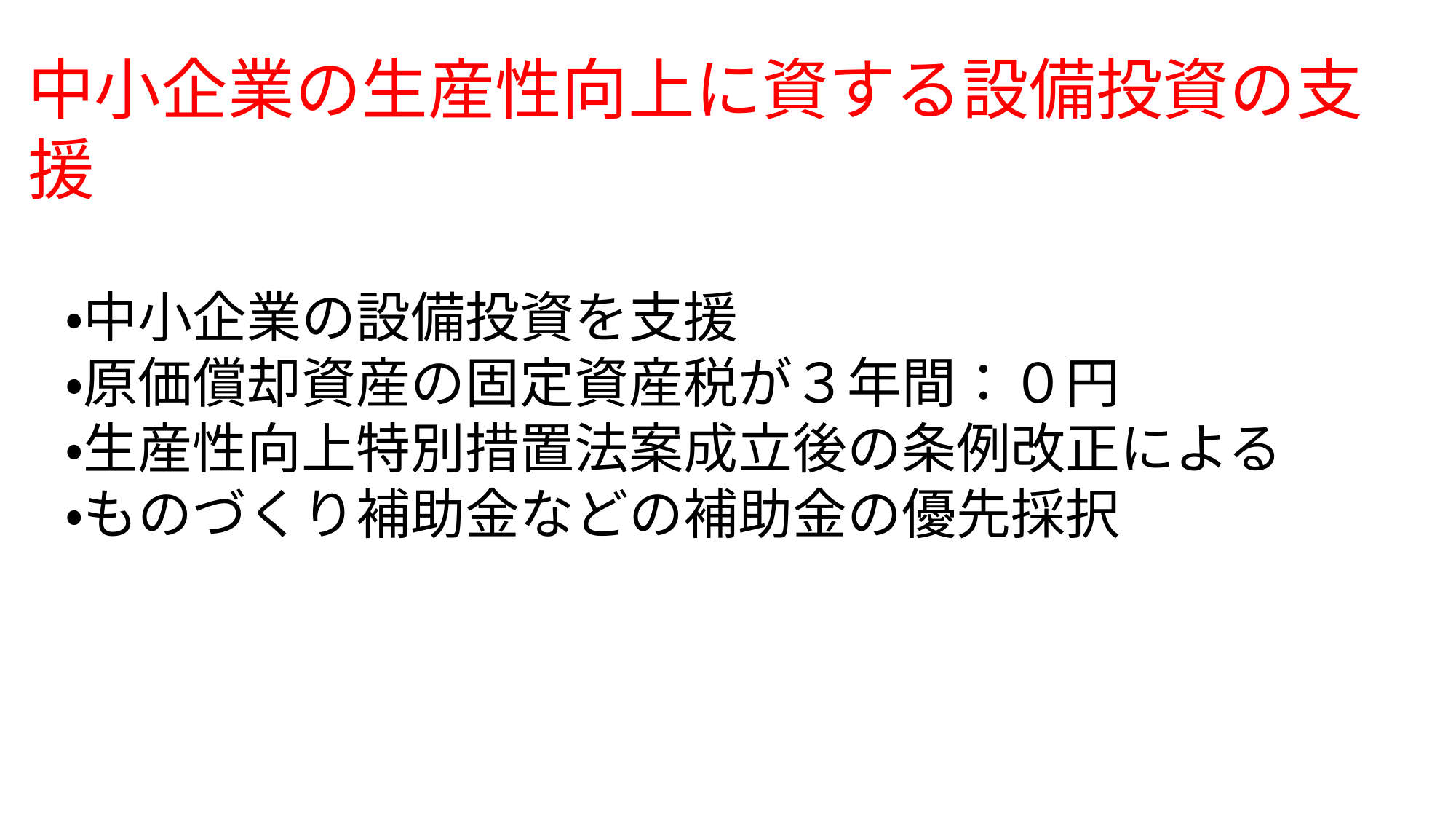

中小企業の生産性向上に資する設備投資の支援
・中小企業の設備投資を支援
・原価償却資産の固定資産税が３年間：０円
・生産性向上特別措置法案成立後の条例改正による
・ものづくり補助金などの補助金の優先採択